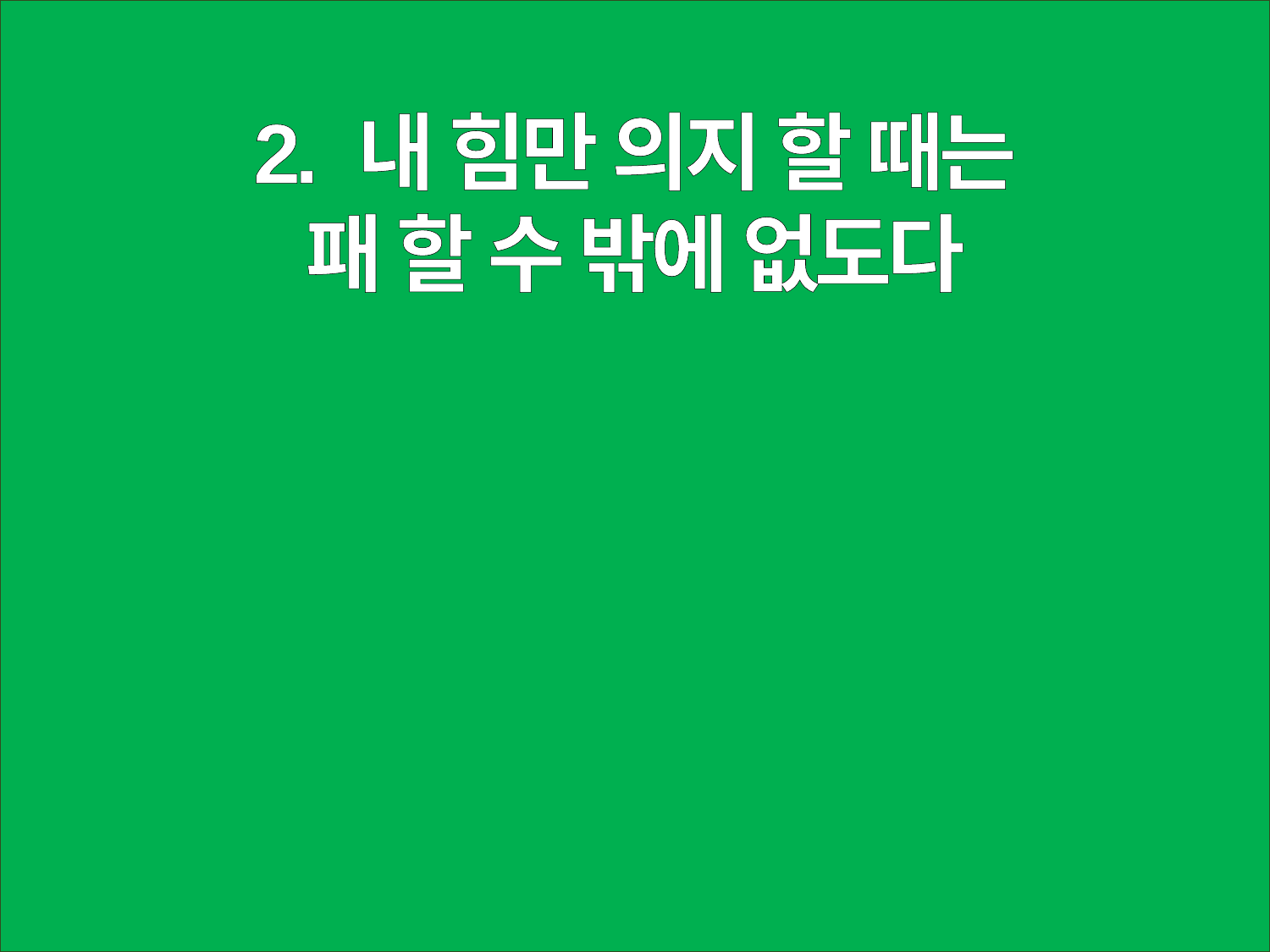

2. 내 힘만 의지 할 때는
패 할 수 밖에 없도다